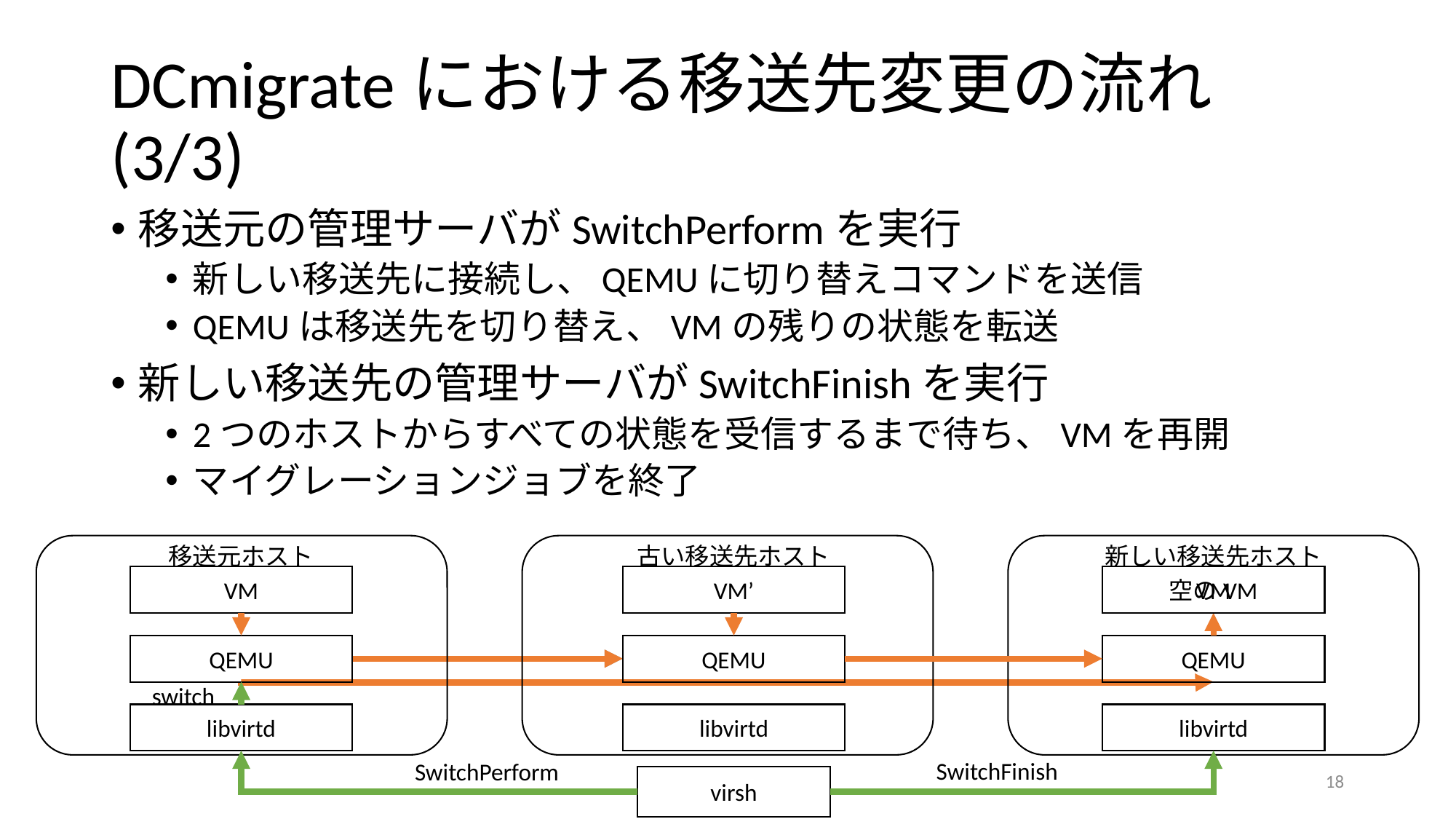

# DCmigrateにおける移送先変更の流れ(3/3)
移送元の管理サーバがSwitchPerformを実行
新しい移送先に接続し、QEMUに切り替えコマンドを送信
QEMUは移送先を切り替え、VMの残りの状態を転送
新しい移送先の管理サーバがSwitchFinishを実行
2つのホストからすべての状態を受信するまで待ち、VMを再開
マイグレーションジョブを終了

移送元ホスト

古い移送先ホスト

新しい移送先ホスト
VM
VM’
VM
空のVM
QEMU
QEMU
QEMU
switch
libvirtd
libvirtd
libvirtd
SwitchFinish
SwitchPerform
18
virsh